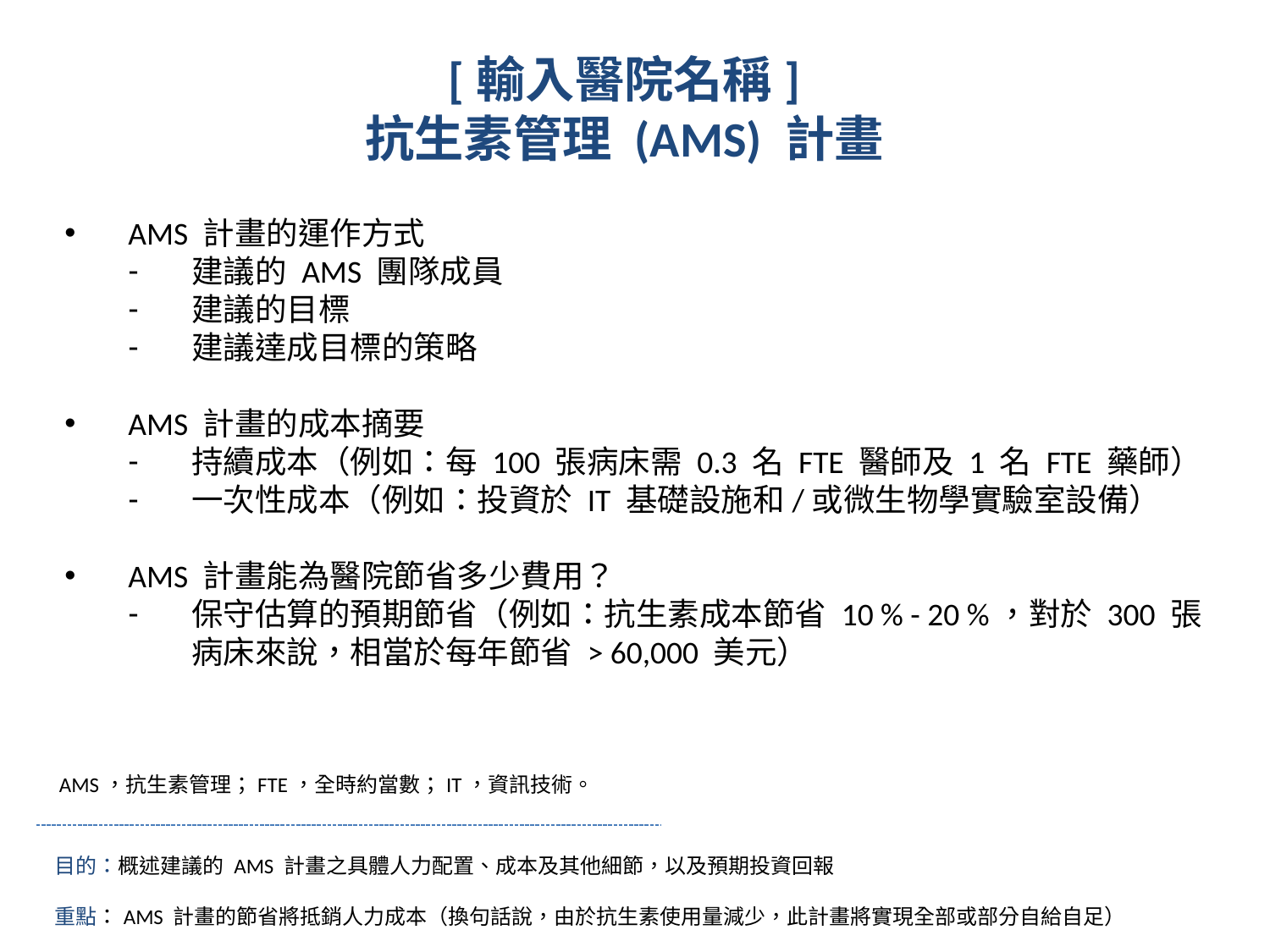

[輸入醫院名稱]
抗生素管理 (AMS) 計畫

AMS 計畫的運作方式
建議的 AMS 團隊成員
建議的目標
建議達成目標的策略

AMS 計畫的成本摘要
持續成本（例如：每 100 張病床需 0.3 名 FTE 醫師及 1 名 FTE 藥師）
一次性成本（例如：投資於 IT 基礎設施和/或微生物學實驗室設備）

AMS 計畫能為醫院節省多少費用？
保守估算的預期節省（例如：抗生素成本節省 10 % - 20 %，對於 300 張病床來說，相當於每年節省 > 60,000 美元）
AMS，抗生素管理；FTE，全時約當數；IT，資訊技術。
目的：概述建議的 AMS 計畫之具體人力配置、成本及其他細節，以及預期投資回報

重點：AMS 計畫的節省將抵銷人力成本（換句話說，由於抗生素使用量減少，此計畫將實現全部或部分自給自足）